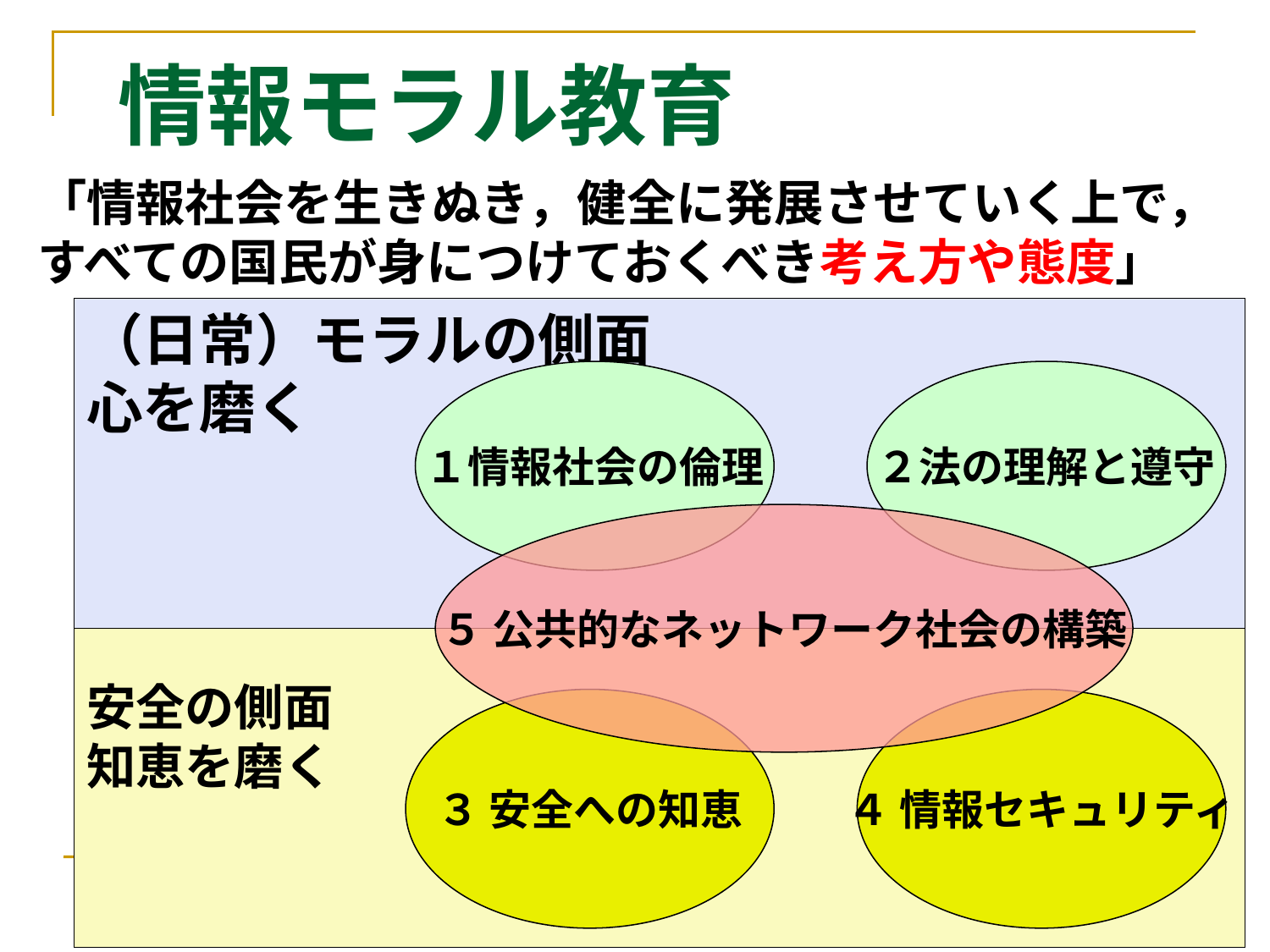

# 情報モラル教育

「情報社会を生きぬき，健全に発展させていく上で，
すべての国民が身につけておくべき考え方や態度」

（日常）モラルの側面
心を磨く
１情報社会の倫理
２法の理解と遵守
５ 公共的なネットワーク社会の構築

安全の側面
知恵を磨く
３ 安全への知恵
４ 情報セキュリティ